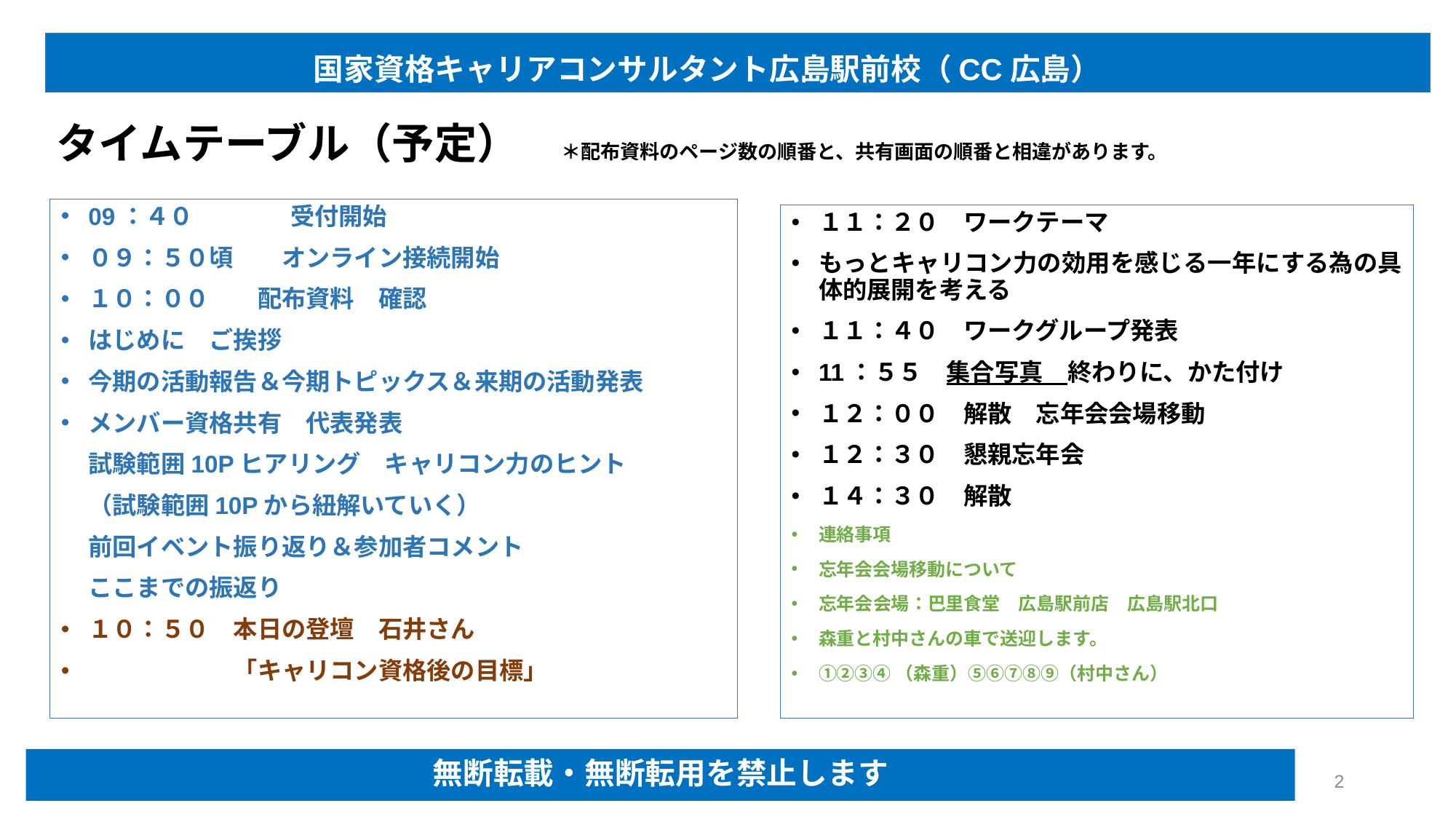

国家資格キャリアコンサルタント広島駅前校（CC広島）
# タイムテーブル（予定）　＊配布資料のページ数の順番と、共有画面の順番と相違があります。
09：４０　　　　受付開始
０９：５０頃　　オンライン接続開始
１０：００　　配布資料　確認
はじめに　ご挨拶
今期の活動報告＆今期トピックス＆来期の活動発表
メンバー資格共有　代表発表
試験範囲10Pヒアリング　キャリコン力のヒント
（試験範囲10Pから紐解いていく）
前回イベント振り返り＆参加者コメント
ここまでの振返り
１０：５０　本日の登壇　石井さん
　　　　　　「キャリコン資格後の目標」
１１：２０　ワークテーマ
もっとキャリコン力の効用を感じる一年にする為の具体的展開を考える
１１：４０　ワークグループ発表
11：５５　集合写真　終わりに、かた付け
１２：００　解散　忘年会会場移動
１２：３０　懇親忘年会
１４：３０　解散
連絡事項
忘年会会場移動について
忘年会会場：巴里食堂　広島駅前店　広島駅北口
森重と村中さんの車で送迎します。
①②③④（森重）⑤⑥⑦⑧⑨（村中さん）
無断転載・無断転用を禁止します
2